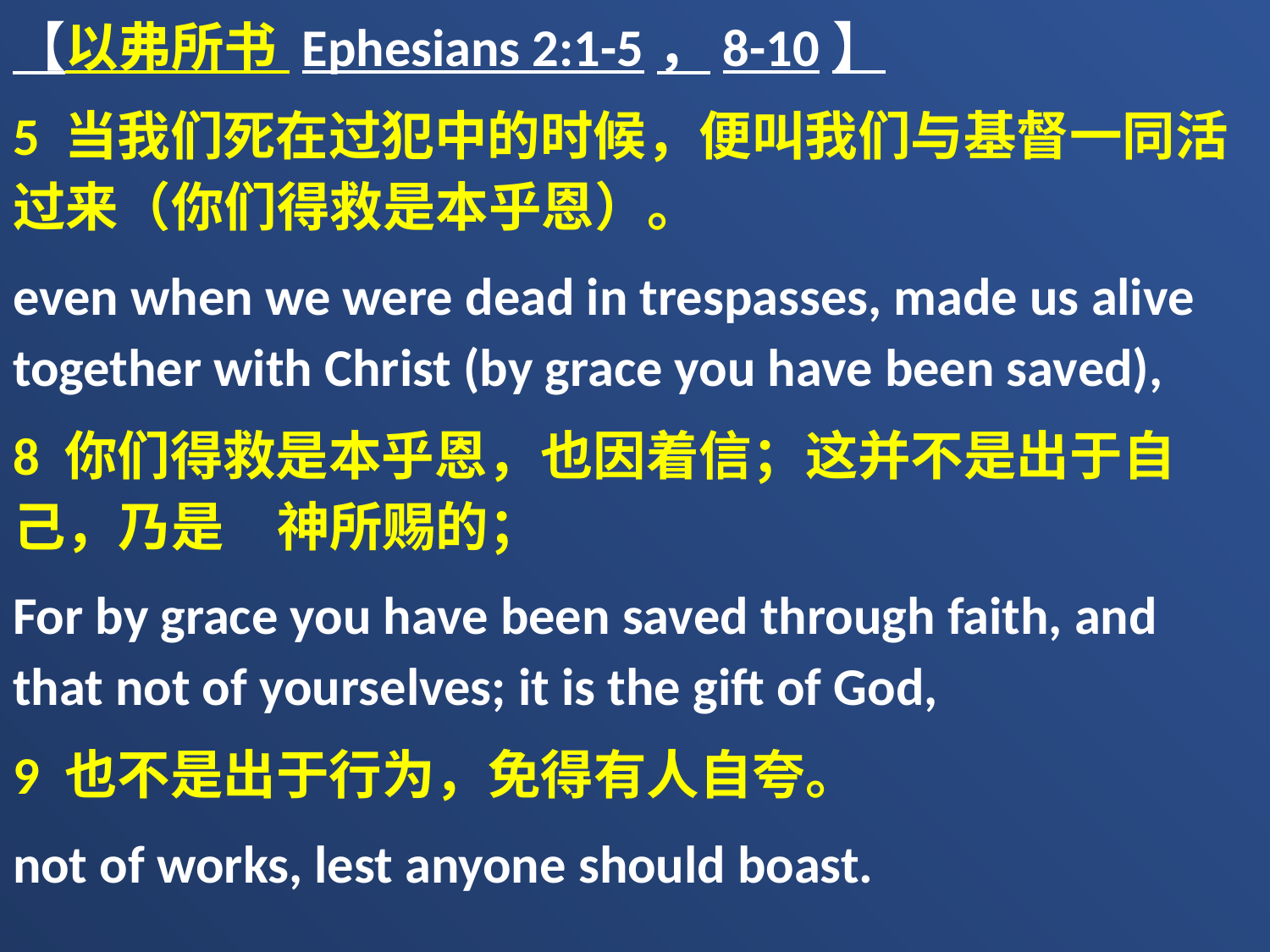

【以弗所书 Ephesians 2:1-5，8-10】
5 当我们死在过犯中的时候，便叫我们与基督一同活过来（你们得救是本乎恩）。
even when we were dead in trespasses, made us alive together with Christ (by grace you have been saved),
8 你们得救是本乎恩，也因着信；这并不是出于自己，乃是　神所赐的；
For by grace you have been saved through faith, and that not of yourselves; it is the gift of God,
9 也不是出于行为，免得有人自夸。
not of works, lest anyone should boast.